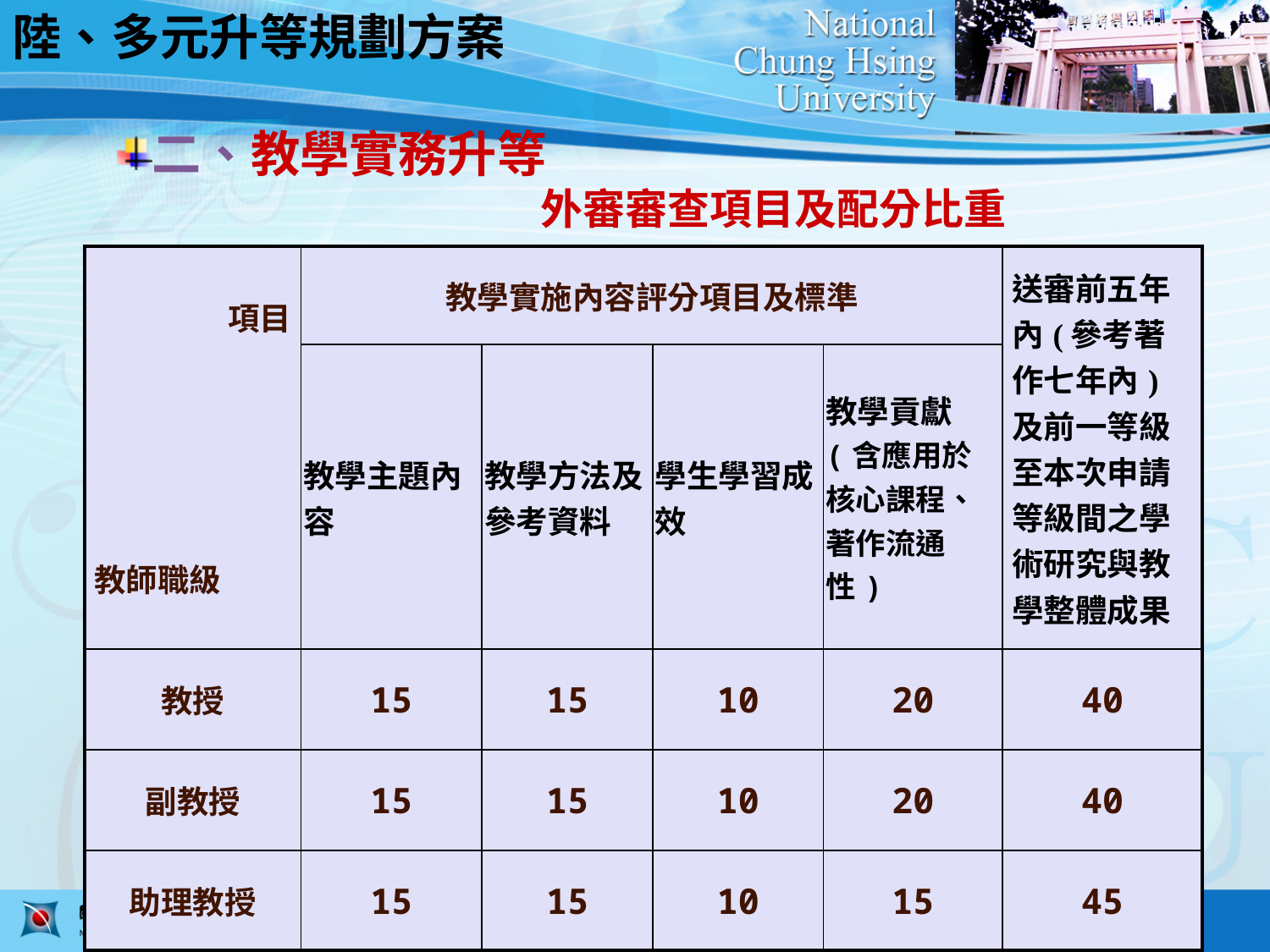

陸、多元升等規劃方案

二、教學實務升等
　　　　　　　　　　外審審查項目及配分比重
| 項目 教師職級 | 教學實施內容評分項目及標準 |  |  |  | 送審前五年內(參考著作七年內)及前一等級至本次申請等級間之學術研究與教學整體成果 |
| --- | --- | --- | --- | --- | --- |
|  | 教學主題內容 | 教學方法及 參考資料 | 學生學習成效 | 教學貢獻 (含應用於核心課程、著作流通性) |  |
| 教授 | 15 | 15 | 10 | 20 | 40 |
| 副教授 | 15 | 15 | 10 | 20 | 40 |
| 助理教授 | 15 | 15 | 10 | 15 | 45 |